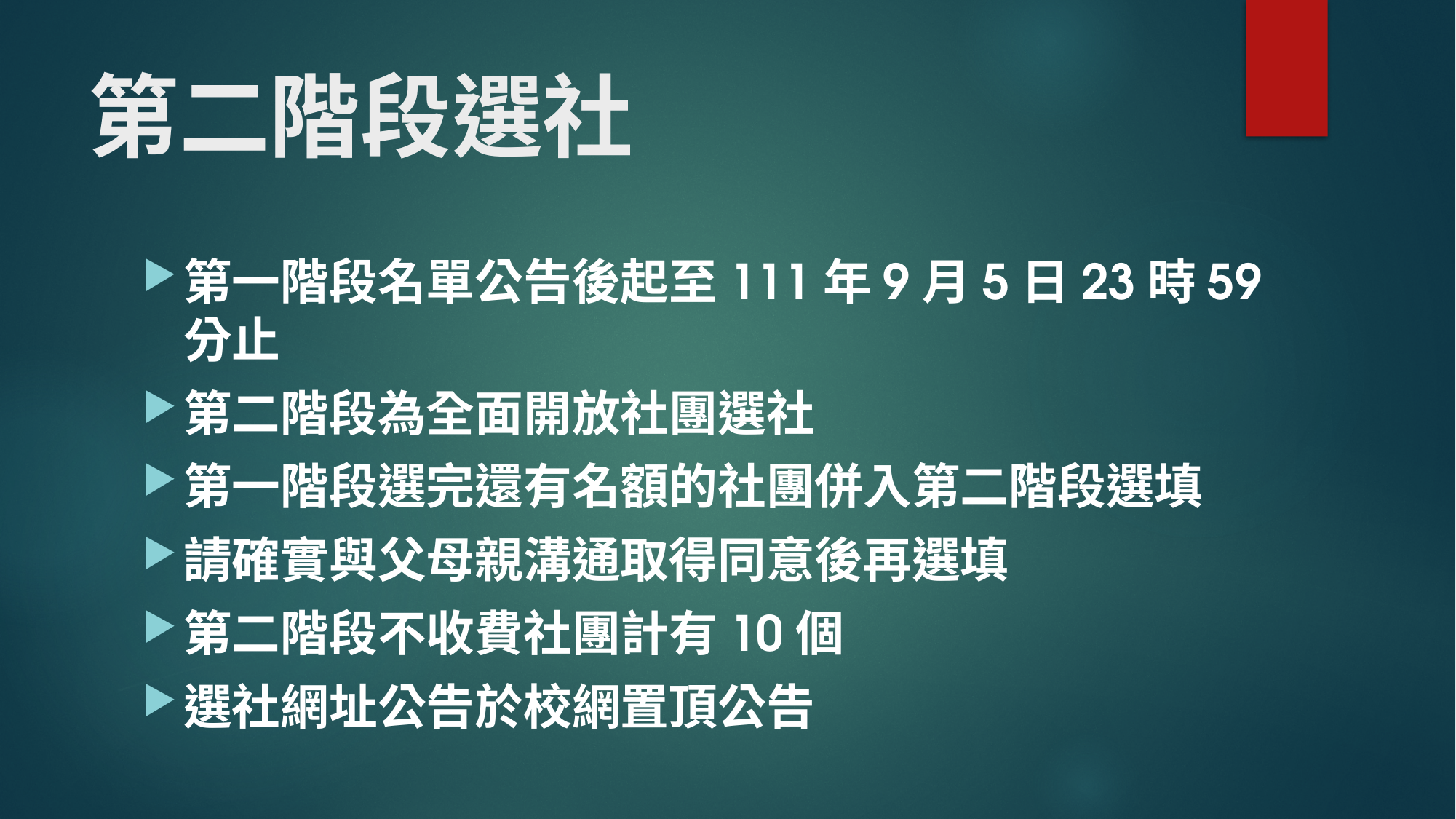

# 第二階段選社
第一階段名單公告後起至111年9月5日23時59分止
第二階段為全面開放社團選社
第一階段選完還有名額的社團併入第二階段選填
請確實與父母親溝通取得同意後再選填
第二階段不收費社團計有10個
選社網址公告於校網置頂公告